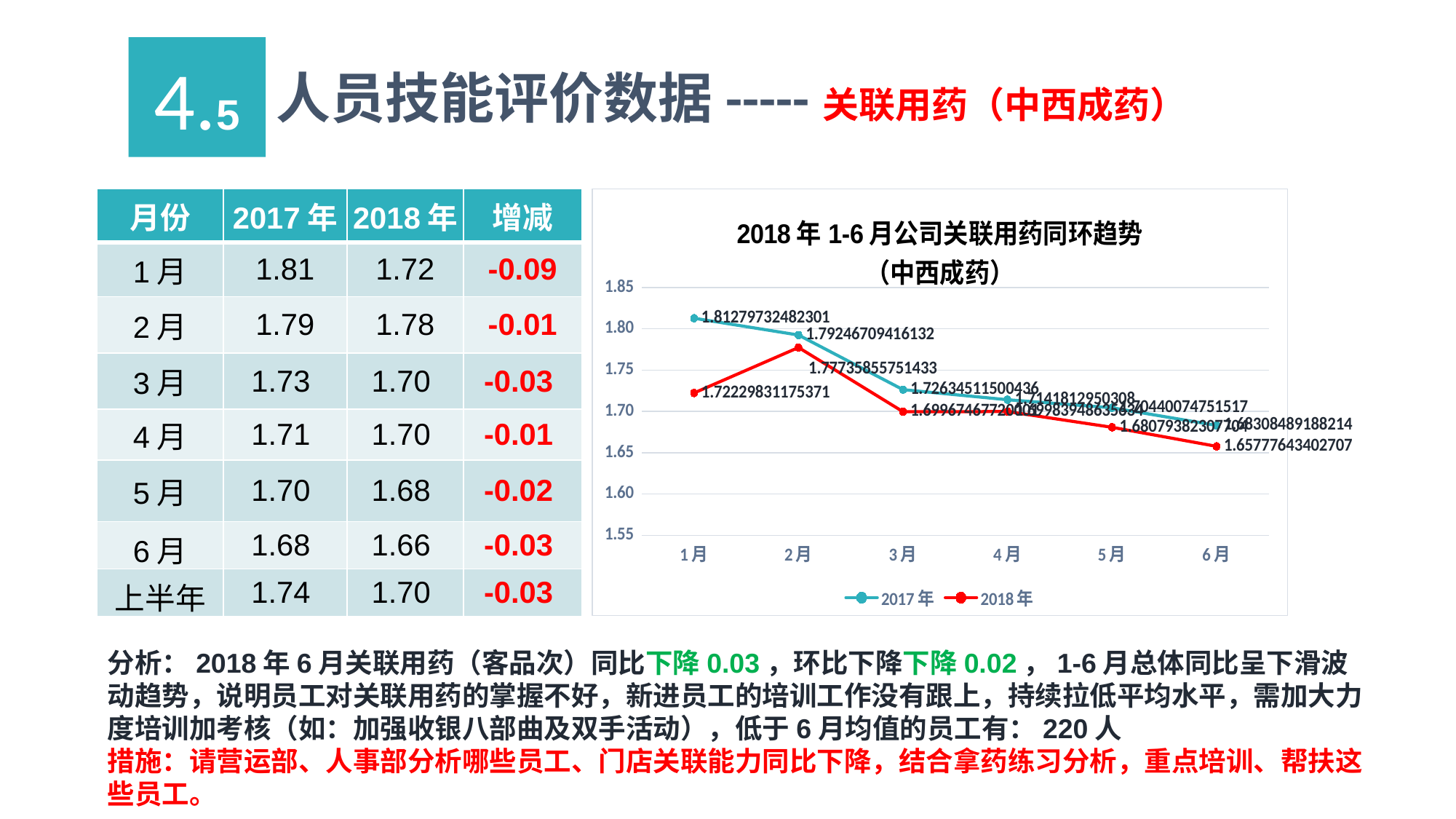

4.5
人员技能评价数据-----关联用药（中西成药）
| 月份 | 2017年 | 2018年 | 增减 |
| --- | --- | --- | --- |
| 1月 | 1.81 | 1.72 | -0.09 |
| 2月 | 1.79 | 1.78 | -0.01 |
| 3月 | 1.73 | 1.70 | -0.03 |
| 4月 | 1.71 | 1.70 | -0.01 |
| 5月 | 1.70 | 1.68 | -0.02 |
| 6月 | 1.68 | 1.66 | -0.03 |
| 上半年 | 1.74 | 1.70 | -0.03 |

### Chart: 2018年1-6月公司关联用药同环趋势（中西成药）

| Category | 2017年 | 2018年 |
|---|---|---|
| 1月 | 1.81279732482301 | 1.72229831175371 |
| 2月 | 1.79246709416132 | 1.77735855751433 |
| 3月 | 1.72634511500436 | 1.69967467720001 |
| 4月 | 1.7141812950308 | 1.69983948635634 |
| 5月 | 1.70440074751517 | 1.68079382307704 |
| 6月 | 1.68308489188214 | 1.65777643402707 |
分析：2018年6月关联用药（客品次）同比下降0.03，环比下降下降0.02，1-6月总体同比呈下滑波动趋势，说明员工对关联用药的掌握不好，新进员工的培训工作没有跟上，持续拉低平均水平，需加大力度培训加考核（如：加强收银八部曲及双手活动），低于6月均值的员工有：220人
措施：请营运部、人事部分析哪些员工、门店关联能力同比下降，结合拿药练习分析，重点培训、帮扶这些员工。